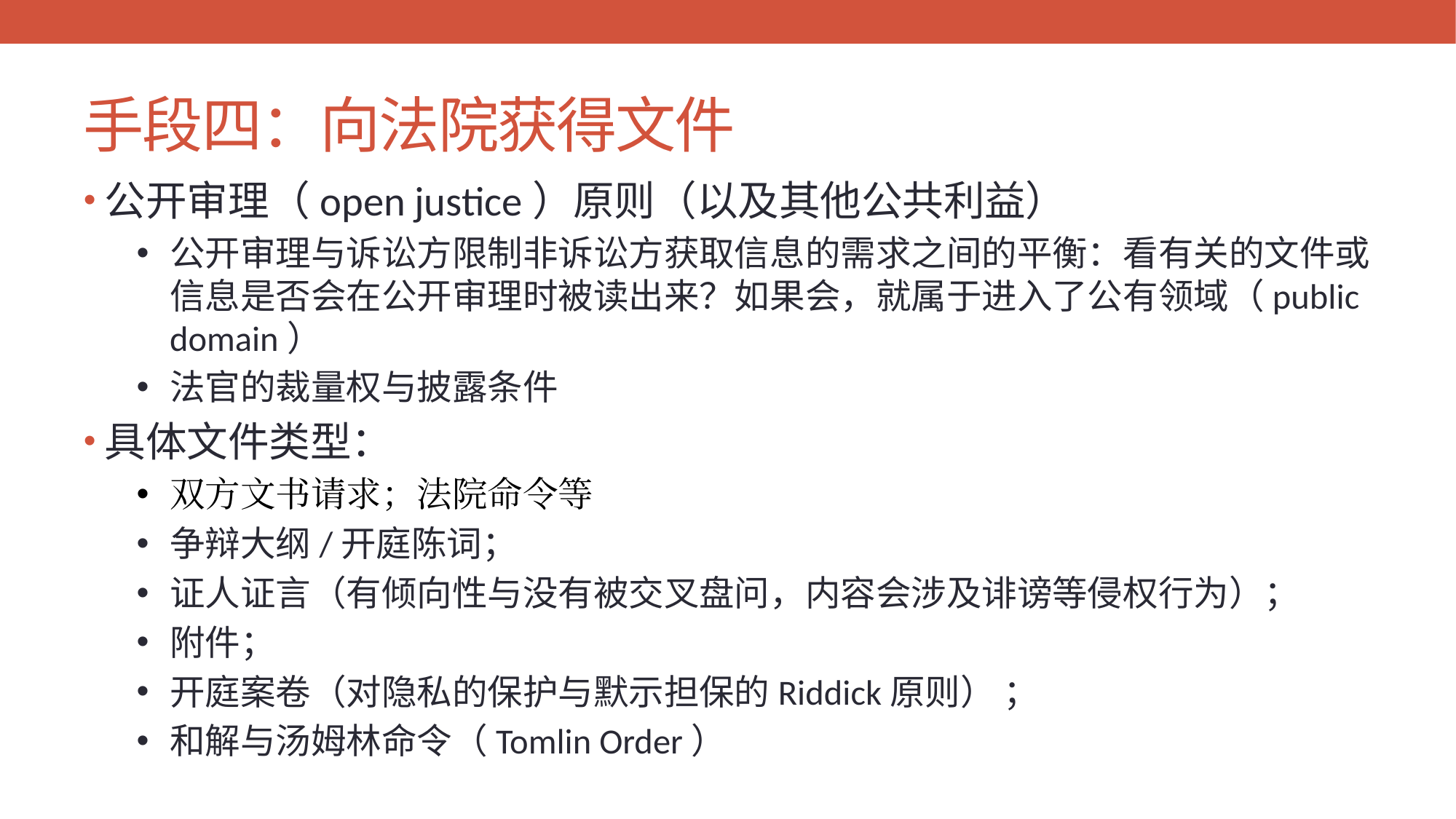

# 手段四：向法院获得文件
公开审理（open justice）原则（以及其他公共利益）
公开审理与诉讼方限制非诉讼方获取信息的需求之间的平衡：看有关的文件或信息是否会在公开审理时被读出来？如果会，就属于进入了公有领域（public domain）
法官的裁量权与披露条件
具体文件类型：
双方文书请求；法院命令等
争辩大纲/开庭陈词；
证人证言（有倾向性与没有被交叉盘问，内容会涉及诽谤等侵权行为）；
附件；
开庭案卷（对隐私的保护与默示担保的Riddick原则） ；
和解与汤姆林命令（Tomlin Order）